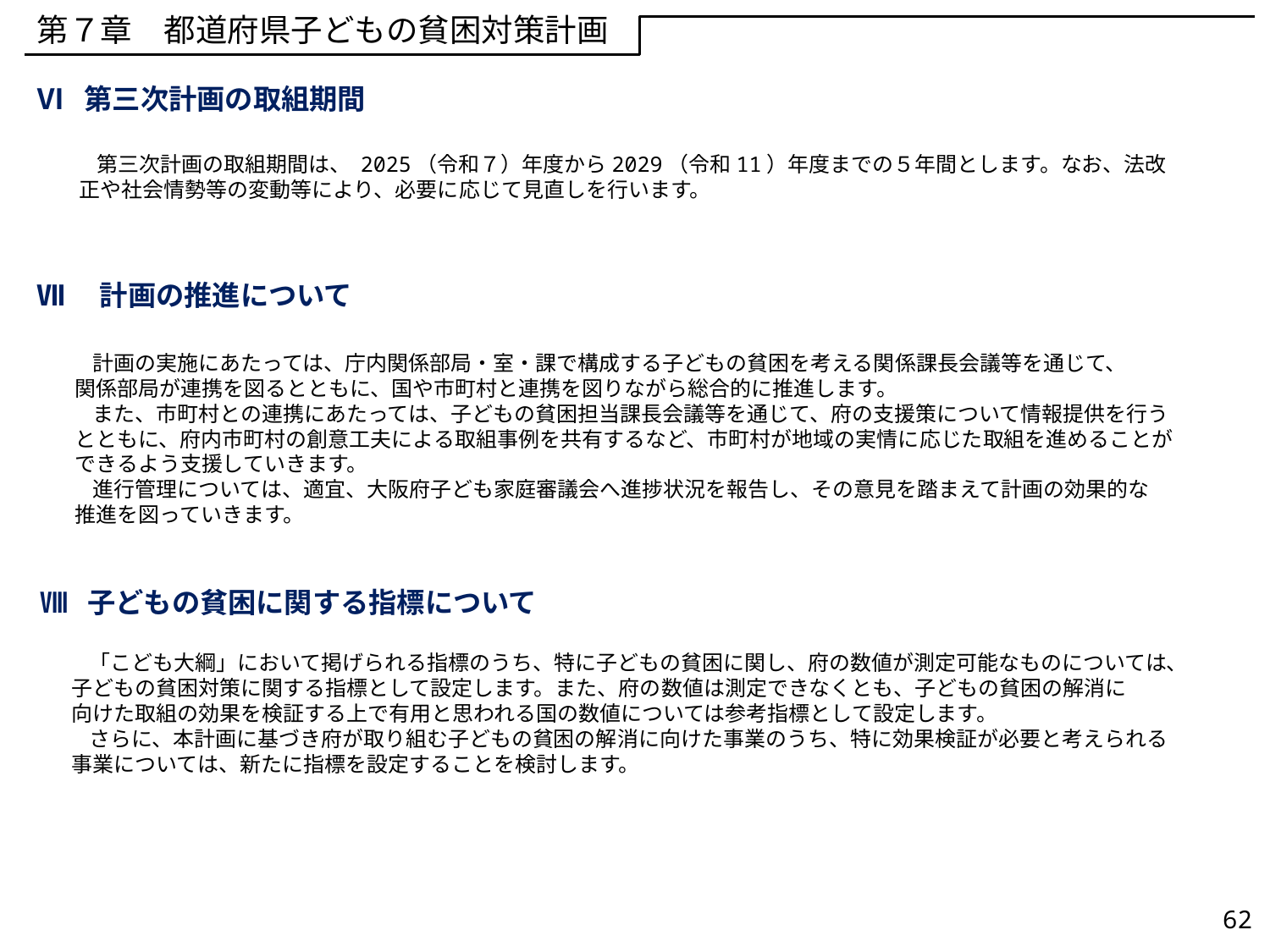

第７章　都道府県子どもの貧困対策計画
Ⅵ  第三次計画の取組期間
第三次計画の取組期間は、 2025（令和７）年度から2029（令和11）年度までの５年間とします。なお、法改正や社会情勢等の変動等により、必要に応じて見直しを行います。
Ⅶ　計画の推進について
計画の実施にあたっては、庁内関係部局・室・課で構成する子どもの貧困を考える関係課長会議等を通じて、
関係部局が連携を図るとともに、国や市町村と連携を図りながら総合的に推進します。
また、市町村との連携にあたっては、子どもの貧困担当課長会議等を通じて、府の支援策について情報提供を行うとともに、府内市町村の創意工夫による取組事例を共有するなど、市町村が地域の実情に応じた取組を進めることができるよう支援していきます。
進行管理については、適宜、大阪府子ども家庭審議会へ進捗状況を報告し、その意見を踏まえて計画の効果的な
推進を図っていきます。
Ⅷ  子どもの貧困に関する指標について
「こども大綱」において掲げられる指標のうち、特に子どもの貧困に関し、府の数値が測定可能なものについては、子どもの貧困対策に関する指標として設定します。また、府の数値は測定できなくとも、子どもの貧困の解消に
向けた取組の効果を検証する上で有用と思われる国の数値については参考指標として設定します。
さらに、本計画に基づき府が取り組む子どもの貧困の解消に向けた事業のうち、特に効果検証が必要と考えられる事業については、新たに指標を設定することを検討します。
62